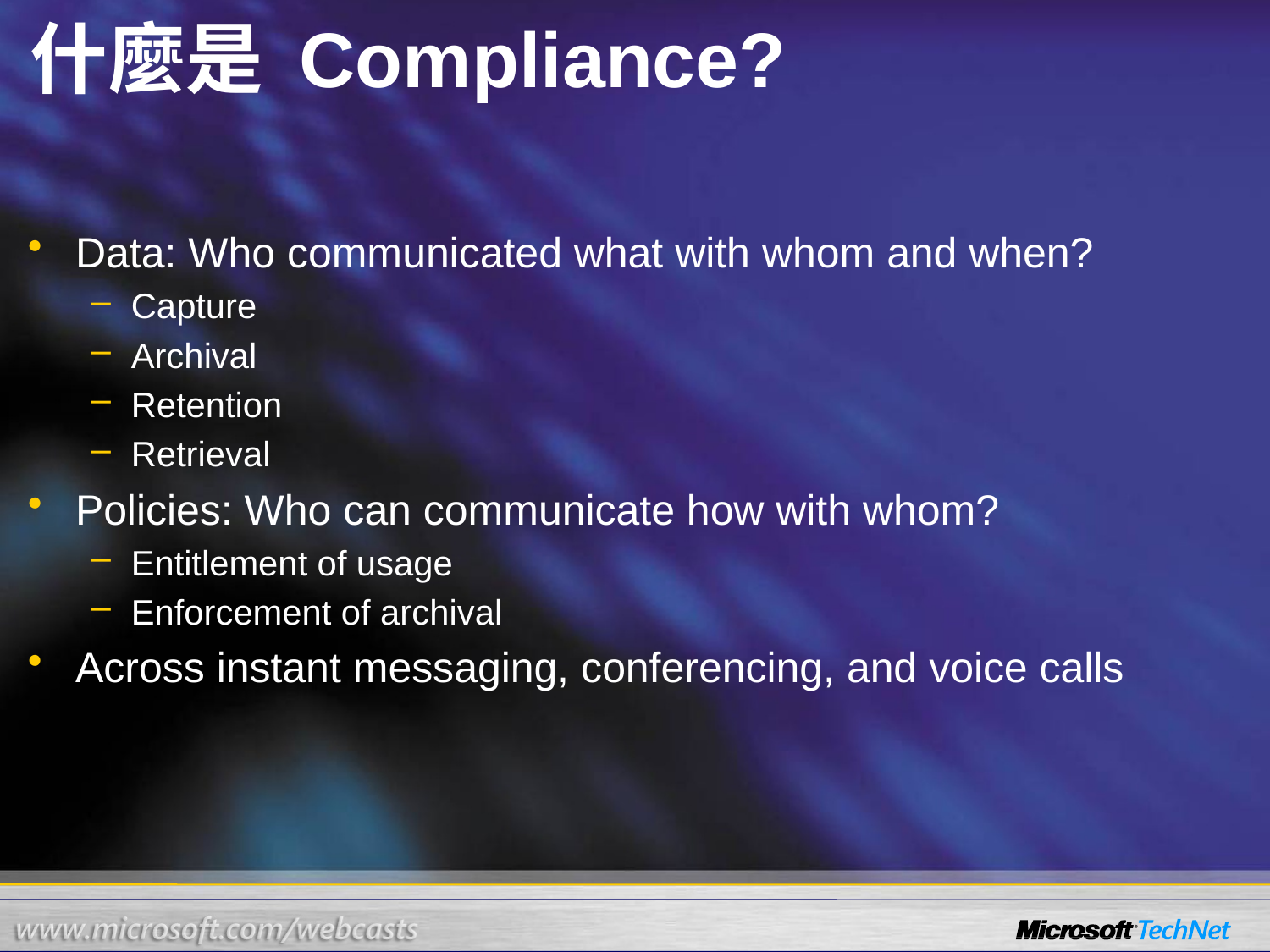

# 什麼是 Compliance?
Data: Who communicated what with whom and when?
Capture
Archival
Retention
Retrieval
Policies: Who can communicate how with whom?
Entitlement of usage
Enforcement of archival
Across instant messaging, conferencing, and voice calls